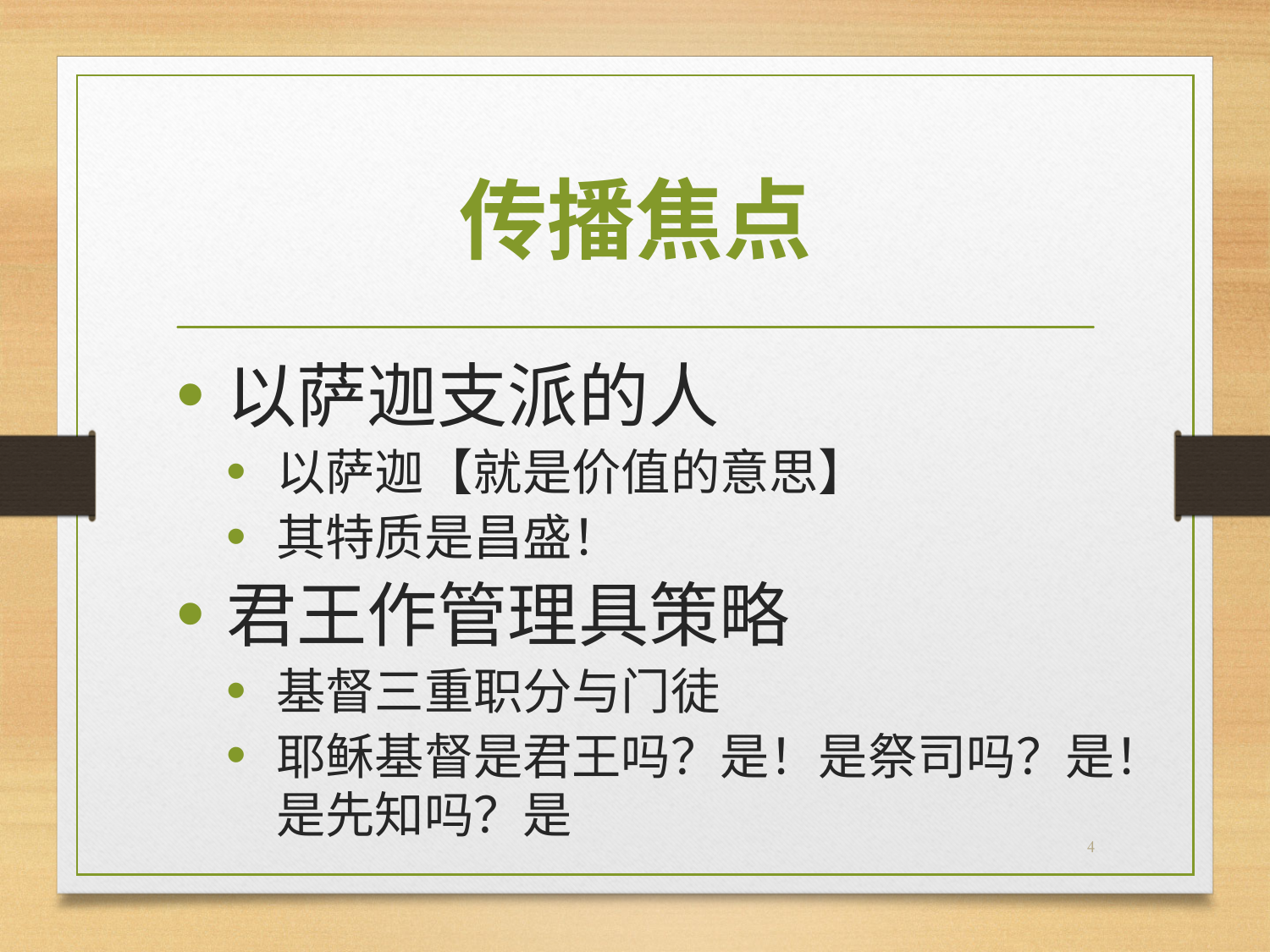

# 传播焦点
以萨迦支派的人
以萨迦【就是价值的意思】
其特质是昌盛！
君王作管理具策略
基督三重职分与门徒
耶稣基督是君王吗？是！是祭司吗？是！是先知吗？是
4